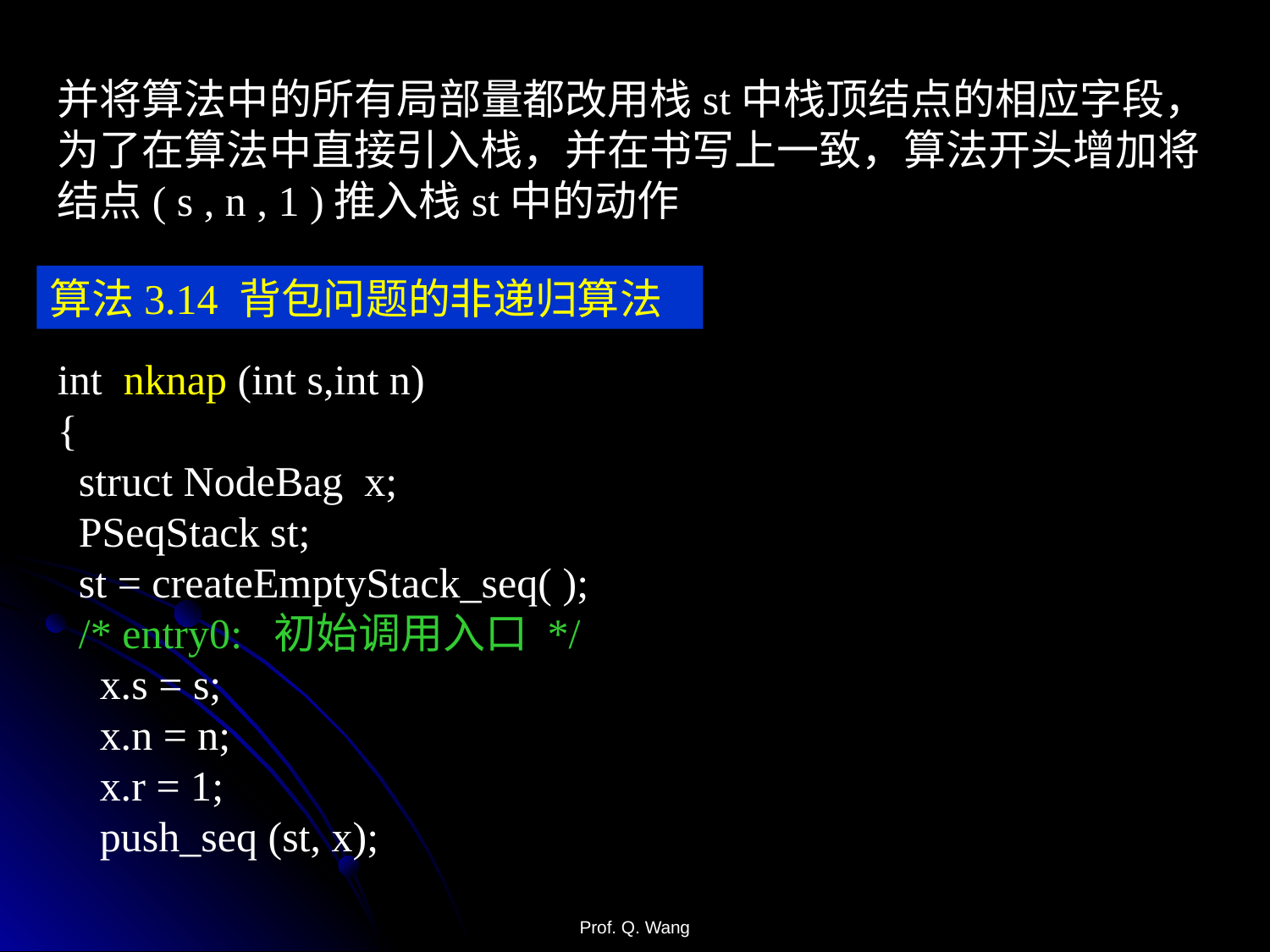

并将算法中的所有局部量都改用栈st中栈顶结点的相应字段，为了在算法中直接引入栈，并在书写上一致，算法开头增加将结点( s , n , 1 )推入栈st中的动作
算法3.14 背包问题的非递归算法
int  nknap (int s,int n)
{
  struct NodeBag  x;
  PSeqStack st;
  st = createEmptyStack_seq( );
  /* entry0:  初始调用入口 */
    x.s = s;
    x.n = n;
    x.r = 1;
    push_seq (st, x);

Prof. Q. Wang